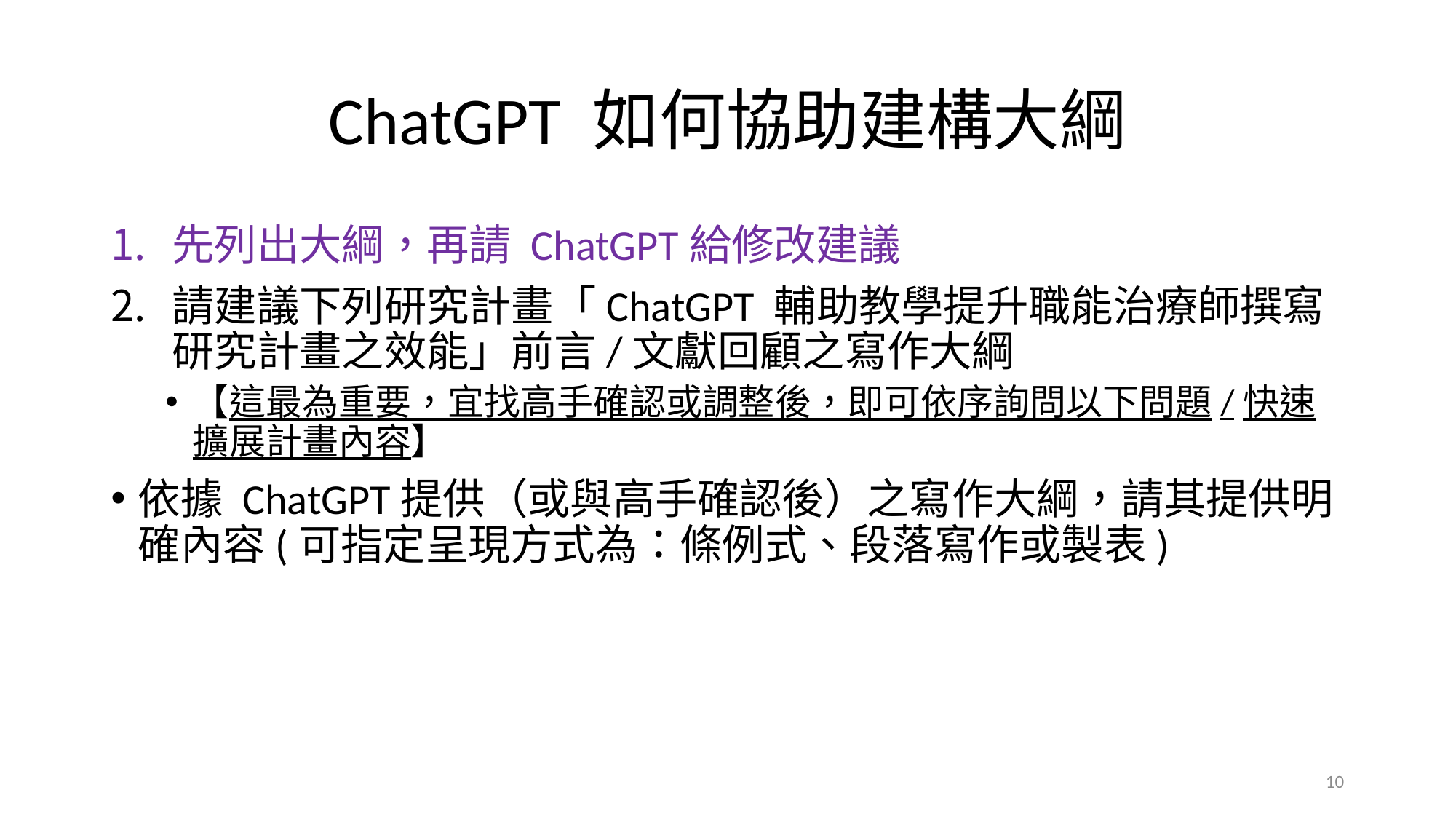

# ChatGPT 如何協助建構大綱
先列出大綱，再請 ChatGPT給修改建議
請建議下列研究計畫「ChatGPT 輔助教學提升職能治療師撰寫研究計畫之效能」前言/文獻回顧之寫作大綱
【這最為重要，宜找高手確認或調整後，即可依序詢問以下問題/快速擴展計畫內容】
依據 ChatGPT提供（或與高手確認後）之寫作大綱，請其提供明確內容(可指定呈現方式為：條例式、段落寫作或製表)
10